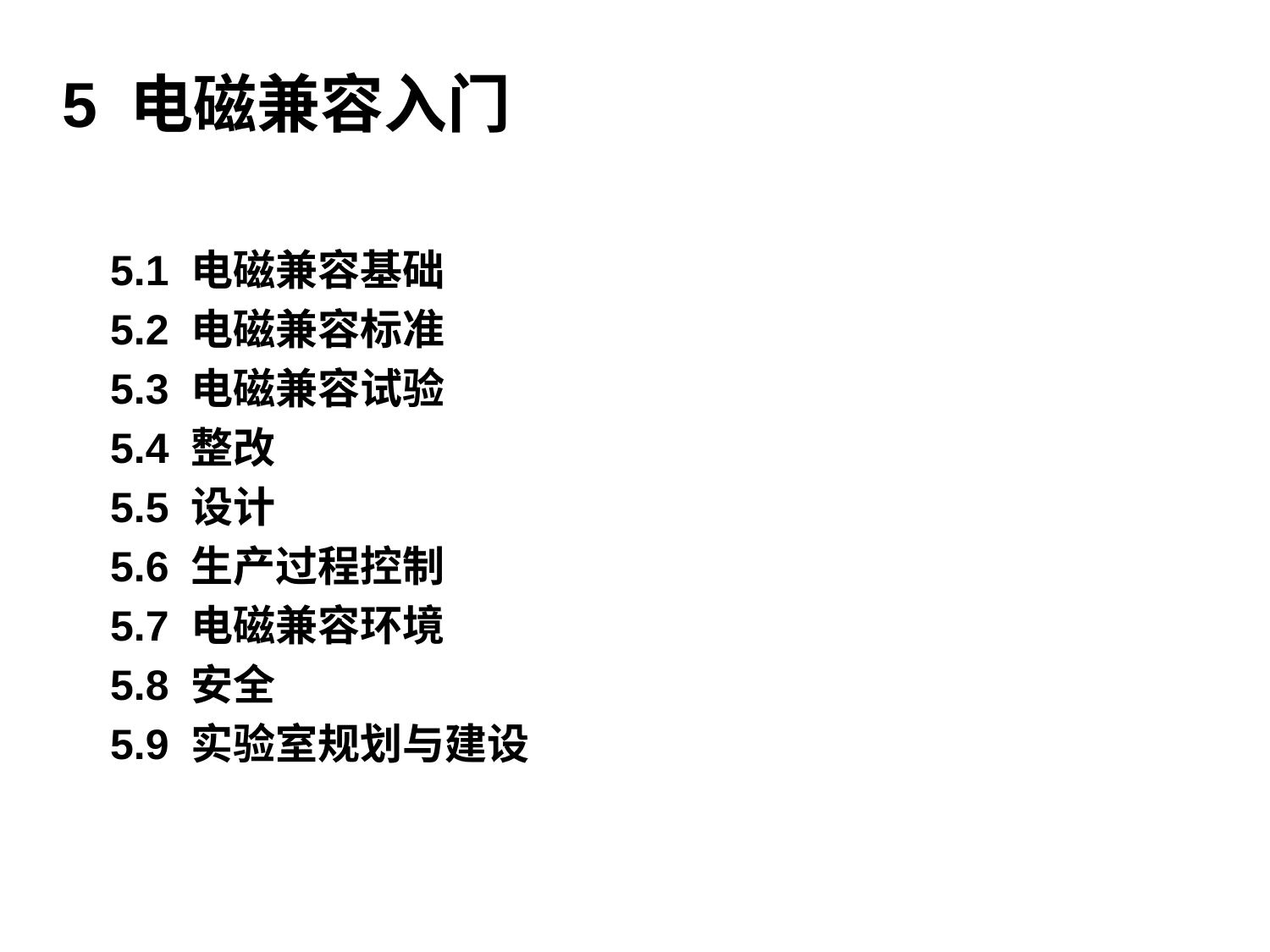

# 5 电磁兼容入门
5.1 电磁兼容基础
5.2 电磁兼容标准
5.3 电磁兼容试验
5.4 整改
5.5 设计
5.6 生产过程控制
5.7 电磁兼容环境
5.8 安全
5.9 实验室规划与建设
21